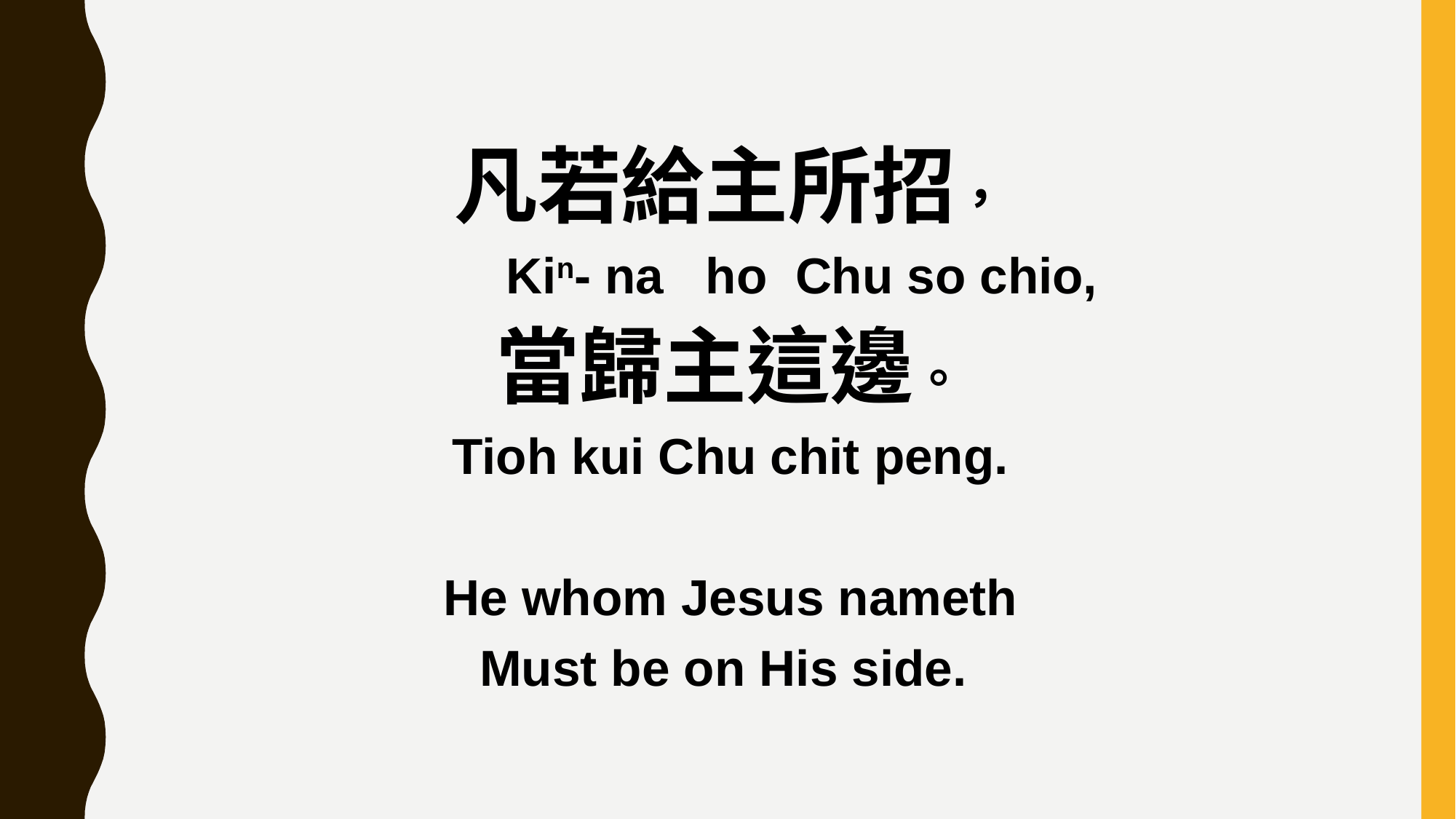

凡若給主所招，
                      Kin- na   ho  Chu so chio,
當歸主這邊。
Tioh kui Chu chit peng.

He whom Jesus nameth
Must be on His side.